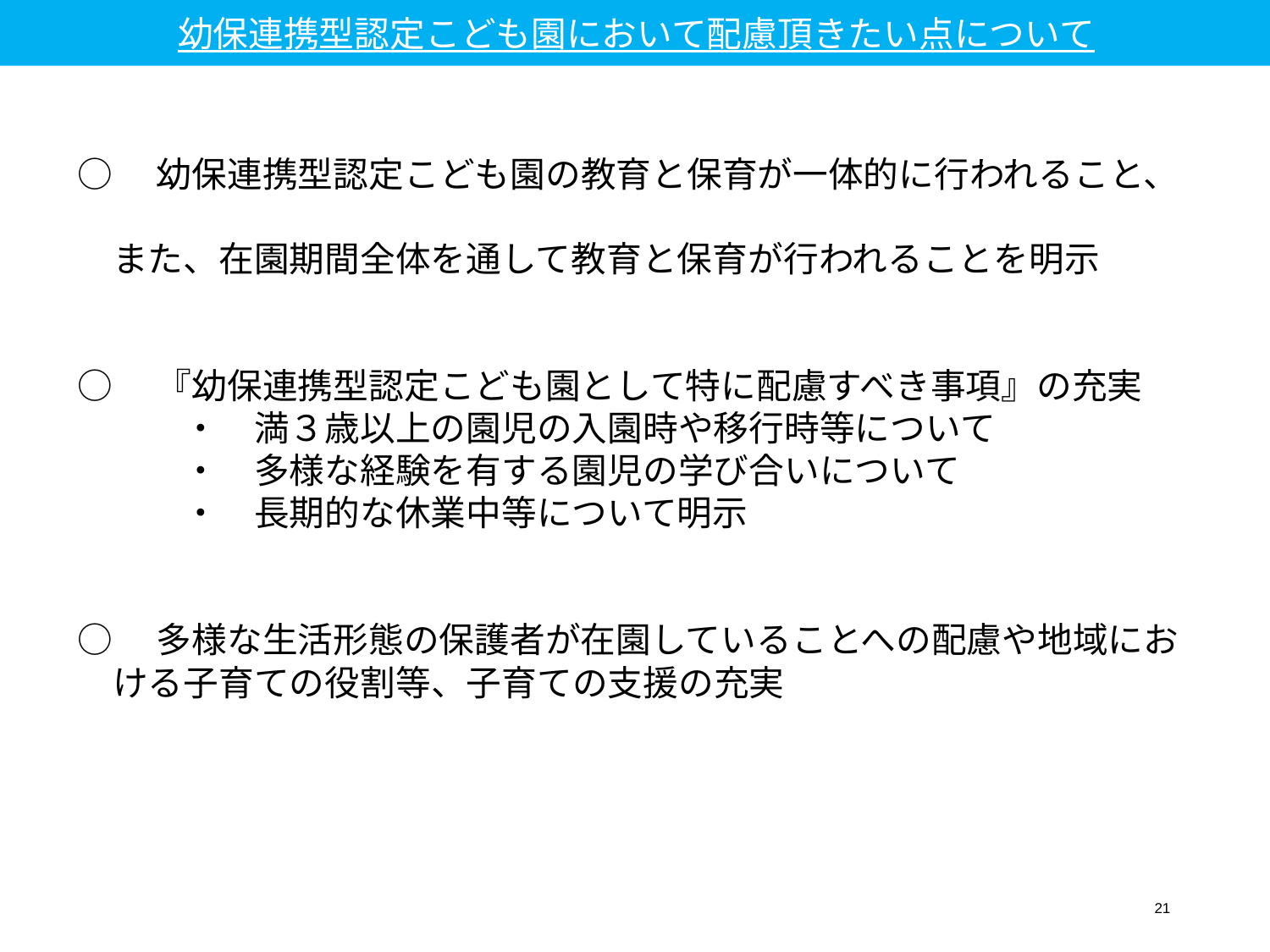

幼保連携型認定こども園において配慮頂きたい点について
○　幼保連携型認定こども園の教育と保育が一体的に行われること、
　また、在園期間全体を通して教育と保育が行われることを明示

○　『幼保連携型認定こども園として特に配慮すべき事項』の充実
　　　・　満３歳以上の園児の入園時や移行時等について
　　　・　多様な経験を有する園児の学び合いについて
　　　・　長期的な休業中等について明示

○　多様な生活形態の保護者が在園していることへの配慮や地域にお
　ける子育ての役割等、子育ての支援の充実

21